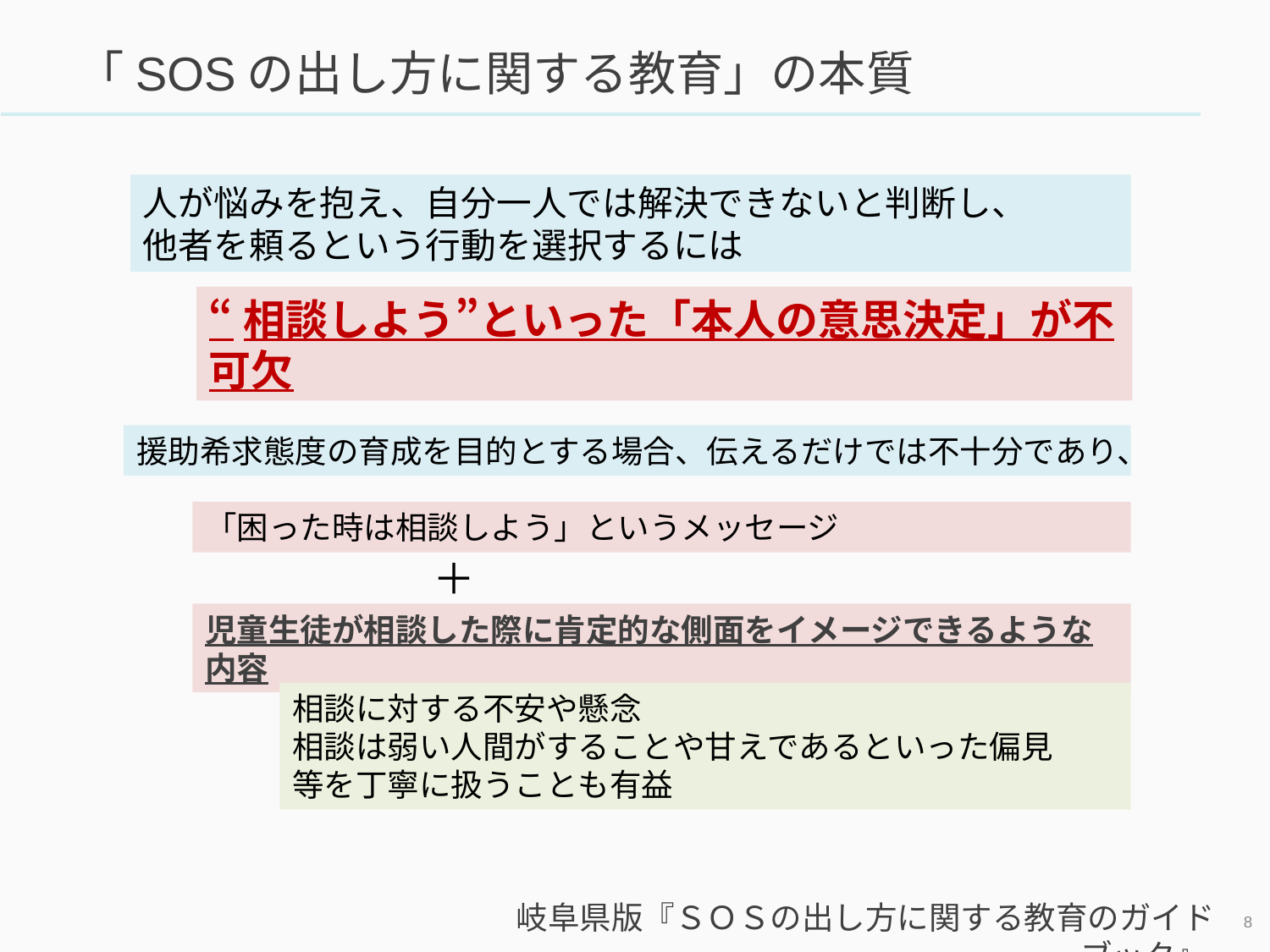

# 「SOSの出し方に関する教育」の本質
人が悩みを抱え、自分一人では解決できないと判断し、
他者を頼るという行動を選択するには
“相談しよう”といった「本人の意思決定」が不可欠
援助希求態度の育成を目的とする場合、伝えるだけでは不十分であり、
「困った時は相談しよう」というメッセージ
＋
児童生徒が相談した際に肯定的な側面をイメージできるような内容
相談に対する不安や懸念
相談は弱い人間がすることや甘えであるといった偏見
等を丁寧に扱うことも有益
岐阜県版『ＳＯＳの出し方に関する教育のガイドブック』
8